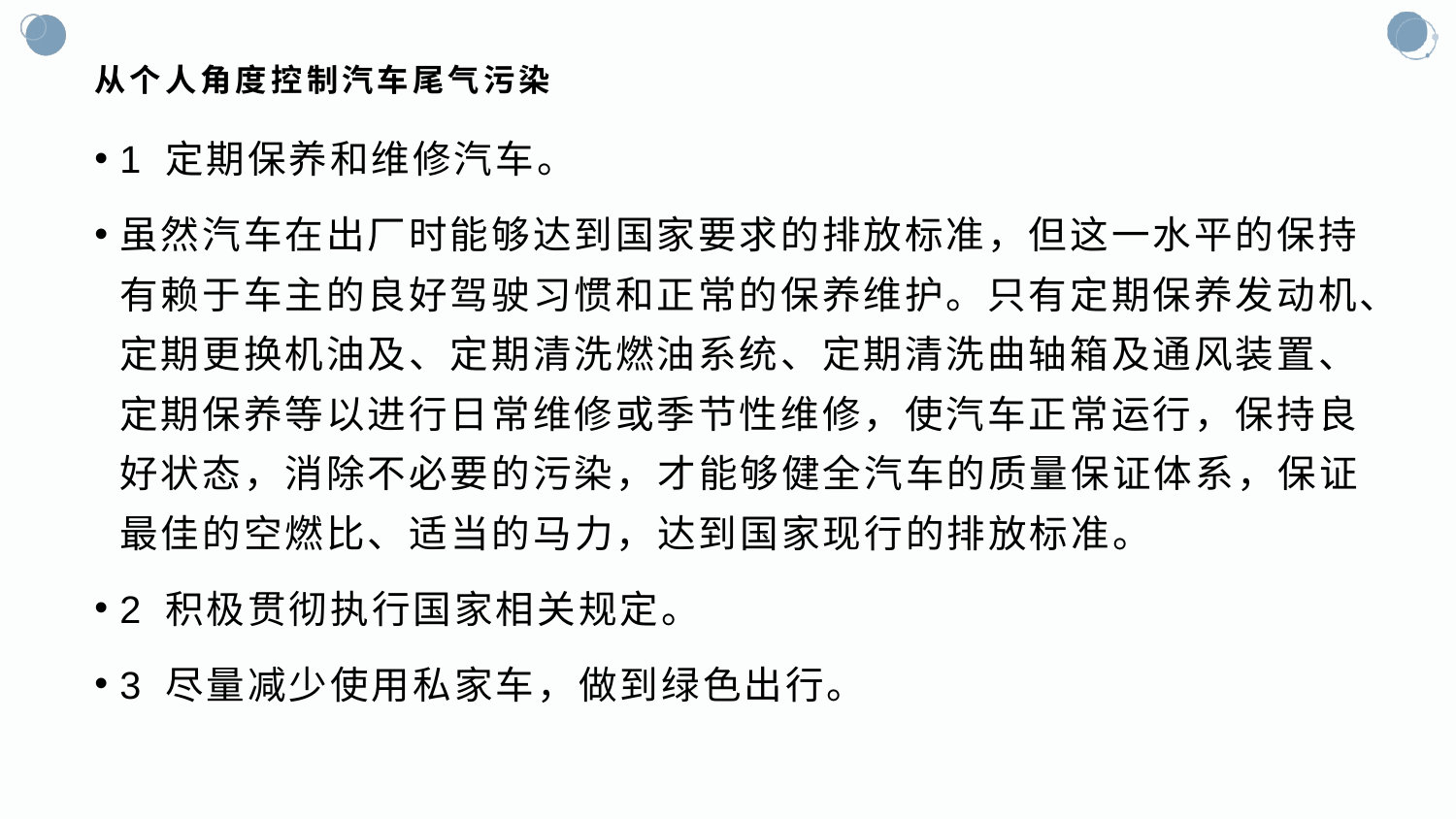

# 从个人角度控制汽车尾气污染
1 定期保养和维修汽车。
虽然汽车在出厂时能够达到国家要求的排放标准，但这一水平的保持有赖于车主的良好驾驶习惯和正常的保养维护。只有定期保养发动机、定期更换机油及、定期清洗燃油系统、定期清洗曲轴箱及通风装置、定期保养等以进行日常维修或季节性维修，使汽车正常运行，保持良好状态，消除不必要的污染，才能够健全汽车的质量保证体系，保证最佳的空燃比、适当的马力，达到国家现行的排放标准。
2 积极贯彻执行国家相关规定。
3 尽量减少使用私家车，做到绿色出行。